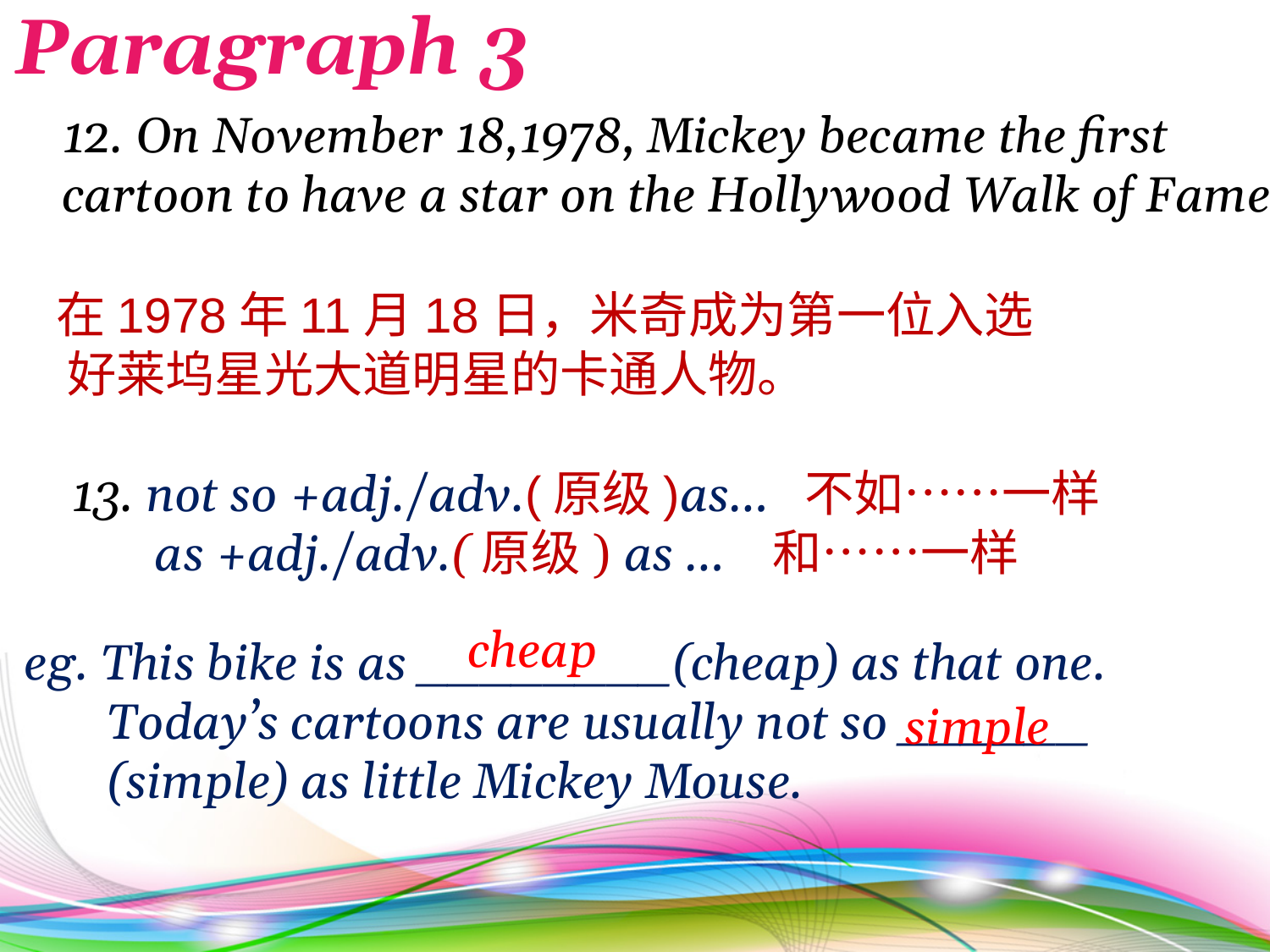

Paragraph 3
12. On November 18,1978, Mickey became the first cartoon to have a star on the Hollywood Walk of Fame.

 在1978年11月18日，米奇成为第一位入选
  好莱坞星光大道明星的卡通人物。
13. not so +adj./adv.(原级)as…  不如……一样
       as +adj./adv.(原级) as …   和……一样
cheap
 eg. This bike is as ________(cheap) as that one.
        Today’s cartoons are usually not so ______
        (simple) as little Mickey Mouse.
simple